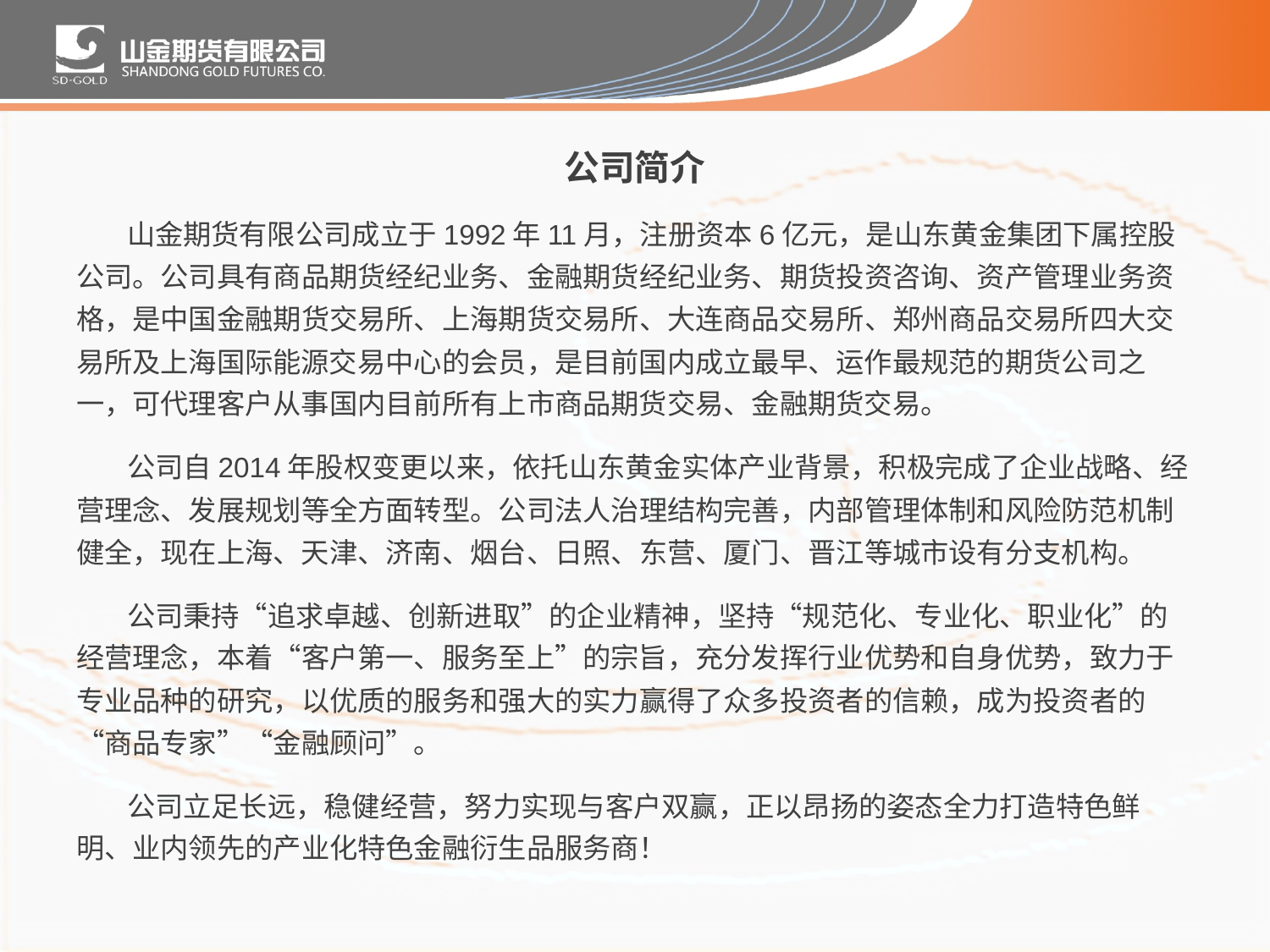

公司简介
山金期货有限公司成立于1992年11月，注册资本6亿元，是山东黄金集团下属控股公司。公司具有商品期货经纪业务、金融期货经纪业务、期货投资咨询、资产管理业务资格，是中国金融期货交易所、上海期货交易所、大连商品交易所、郑州商品交易所四大交易所及上海国际能源交易中心的会员，是目前国内成立最早、运作最规范的期货公司之一，可代理客户从事国内目前所有上市商品期货交易、金融期货交易。
公司自2014年股权变更以来，依托山东黄金实体产业背景，积极完成了企业战略、经营理念、发展规划等全方面转型。公司法人治理结构完善，内部管理体制和风险防范机制健全，现在上海、天津、济南、烟台、日照、东营、厦门、晋江等城市设有分支机构。
公司秉持“追求卓越、创新进取”的企业精神，坚持“规范化、专业化、职业化”的经营理念，本着“客户第一、服务至上”的宗旨，充分发挥行业优势和自身优势，致力于专业品种的研究，以优质的服务和强大的实力赢得了众多投资者的信赖，成为投资者的“商品专家”“金融顾问”。
公司立足长远，稳健经营，努力实现与客户双赢，正以昂扬的姿态全力打造特色鲜明、业内领先的产业化特色金融衍生品服务商！